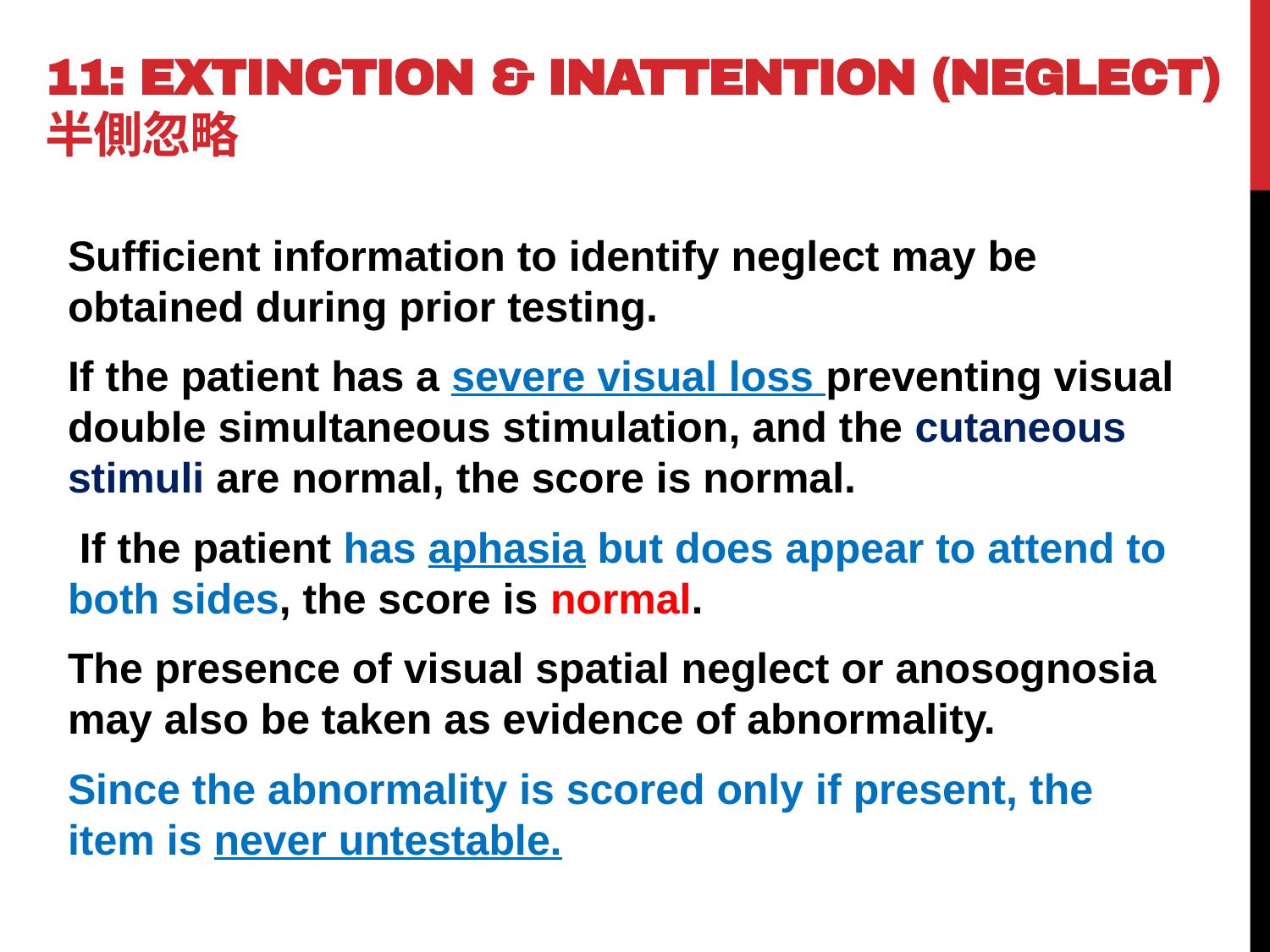

# 11: Extinction & Inattention (Neglect) 半側忽略
Sufficient information to identify neglect may be obtained during prior testing.
If the patient has a severe visual loss preventing visual double simultaneous stimulation, and the cutaneous stimuli are normal, the score is normal.
 If the patient has aphasia but does appear to attend to both sides, the score is normal.
The presence of visual spatial neglect or anosognosia may also be taken as evidence of abnormality.
Since the abnormality is scored only if present, the item is never untestable.